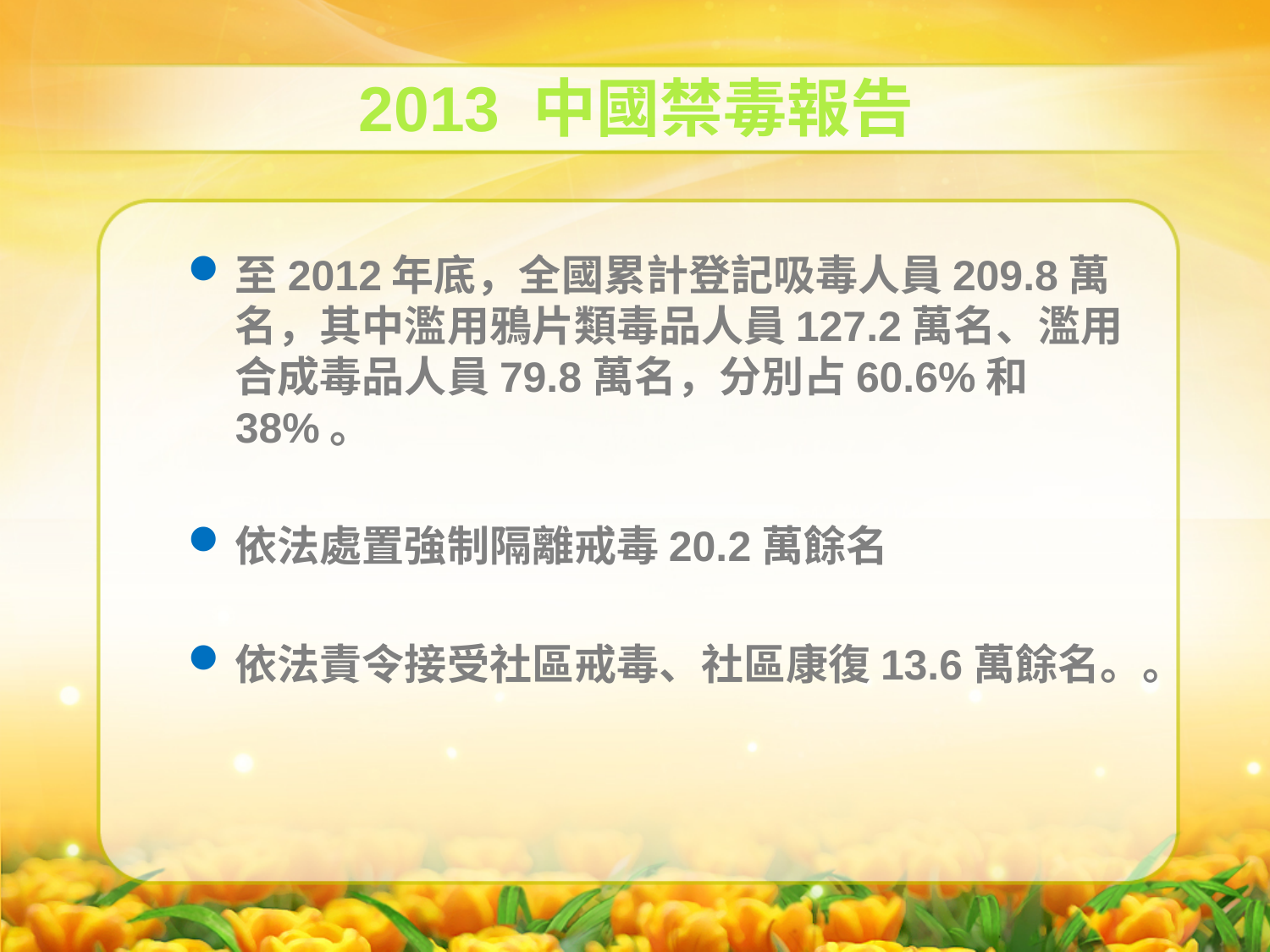

2013 中國禁毒報告
至2012年底，全國累計登記吸毒人員209.8萬名，其中濫用鴉片類毒品人員127.2萬名、濫用合成毒品人員79.8萬名，分別占60.6%和38%。

依法處置強制隔離戒毒20.2萬餘名

依法責令接受社區戒毒、社區康復13.6萬餘名。。